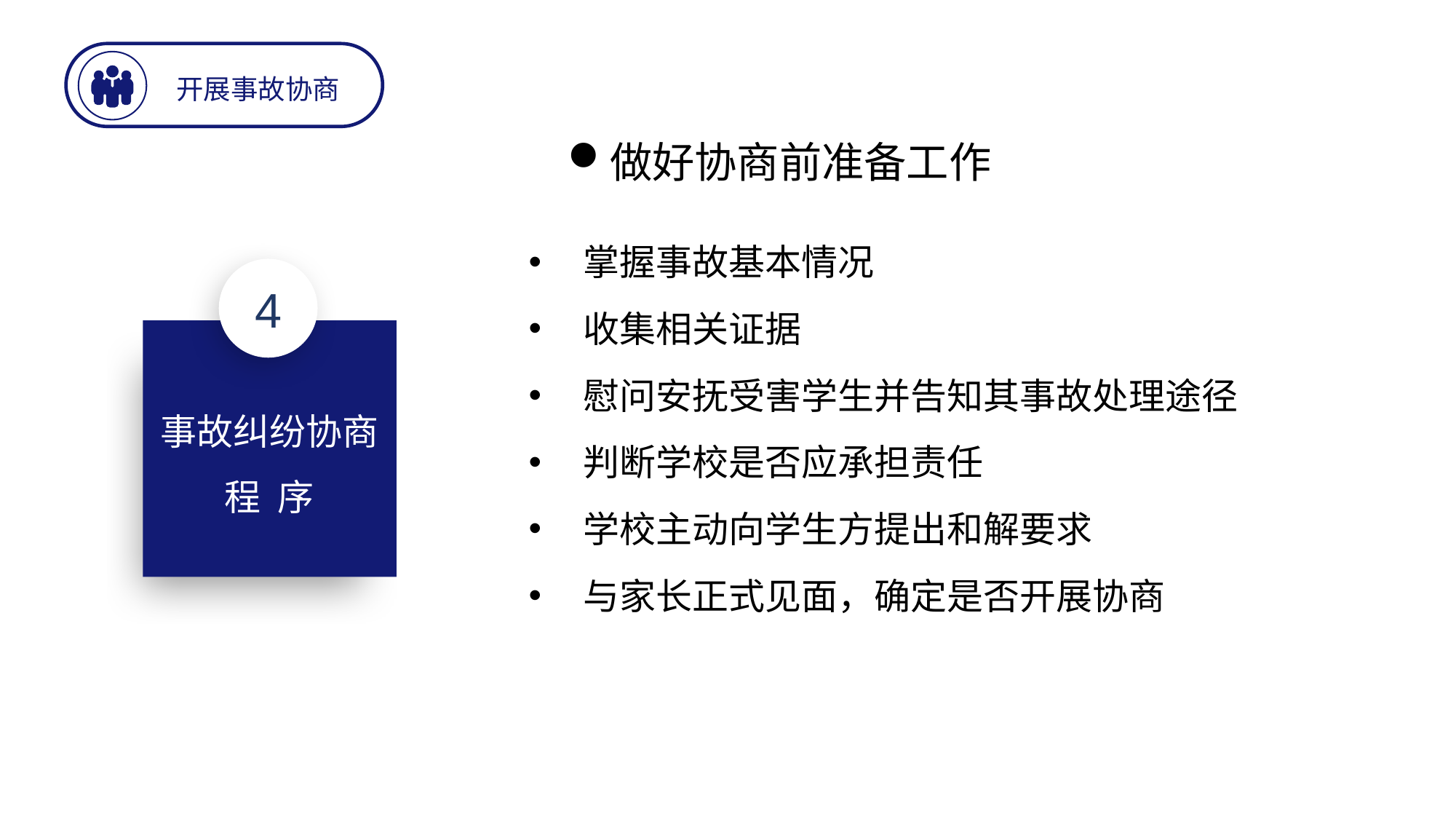

开展事故协商
做好协商前准备工作
掌握事故基本情况
收集相关证据
慰问安抚受害学生并告知其事故处理途径
判断学校是否应承担责任
学校主动向学生方提出和解要求
与家长正式见面，确定是否开展协商
4

事故纠纷协商程  序